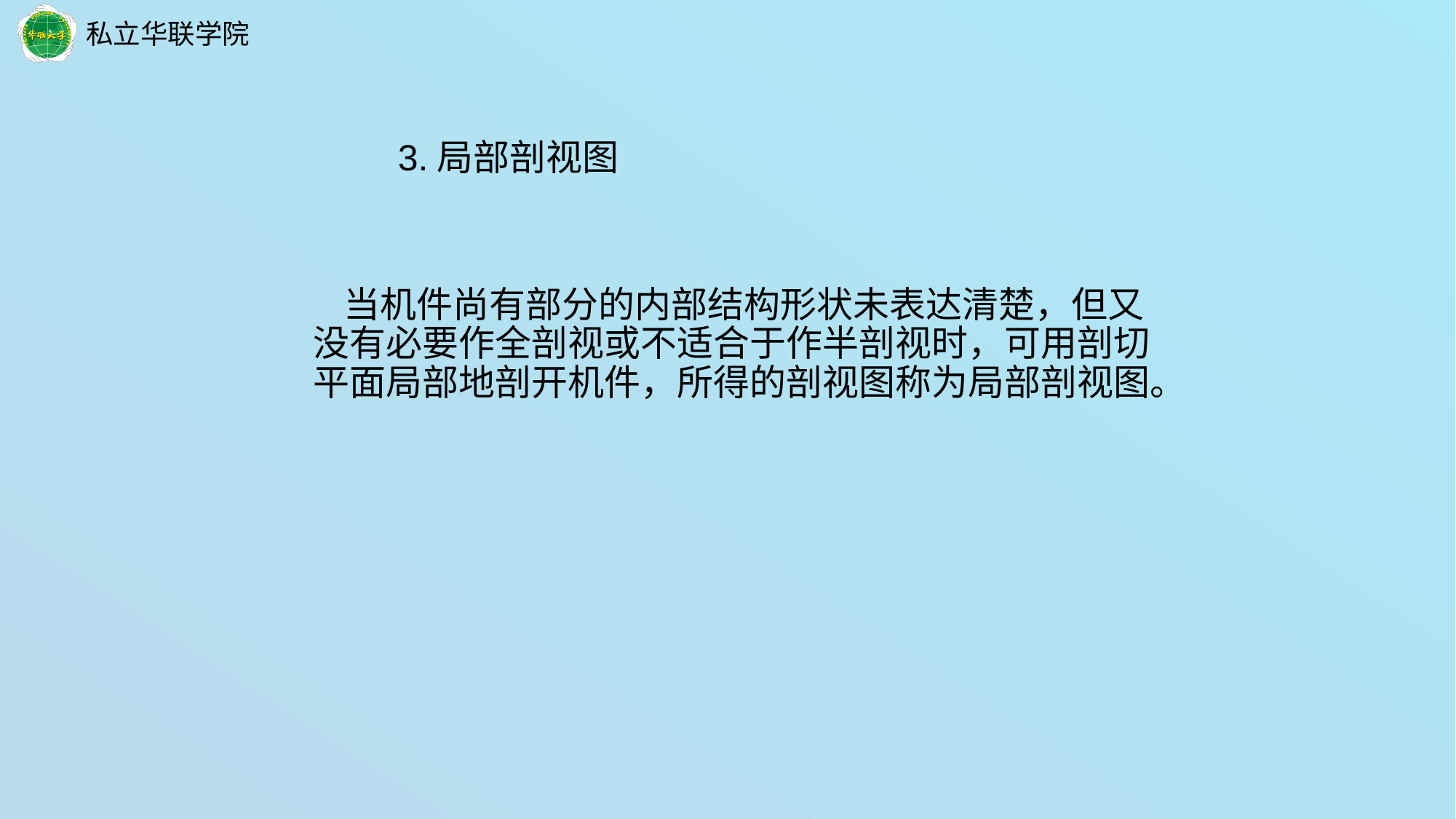

3.局部剖视图
      当机件尚有部分的内部结构形状未表达清楚，但又没有必要作全剖视或不适合于作半剖视时，可用剖切平面局部地剖开机件，所得的剖视图称为局部剖视图。